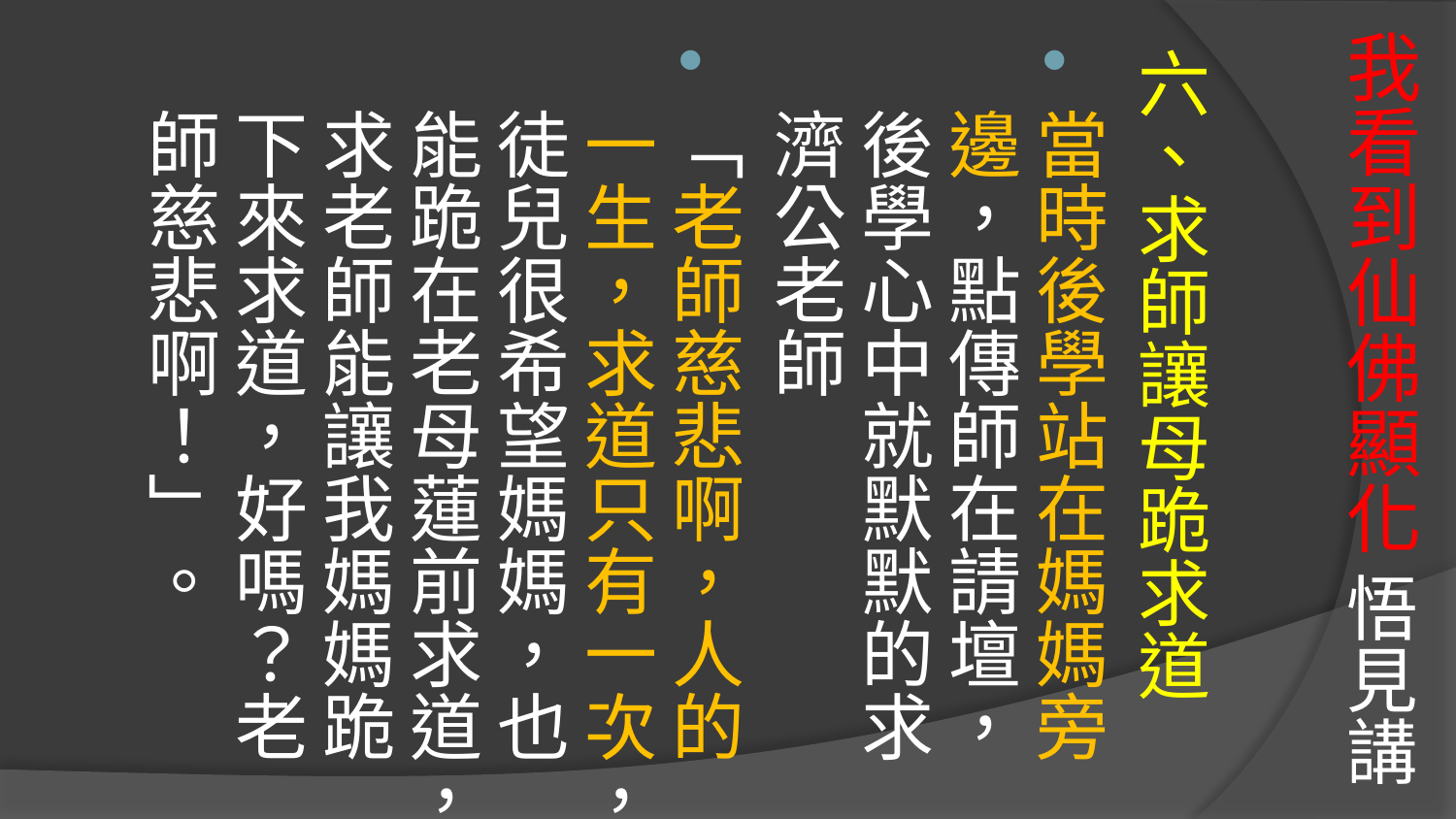

# 我看到仙佛顯化 悟見講
六、求師讓母跪求道
當時後學站在媽媽旁邊，點傳師在請壇，後學心中就默默的求濟公老師
「老師慈悲啊，人的一生，求道只有一次，徒兒很希望媽媽，也能跪在老母蓮前求道，求老師能讓我媽媽跪下來求道，好嗎？老師慈悲啊！」。